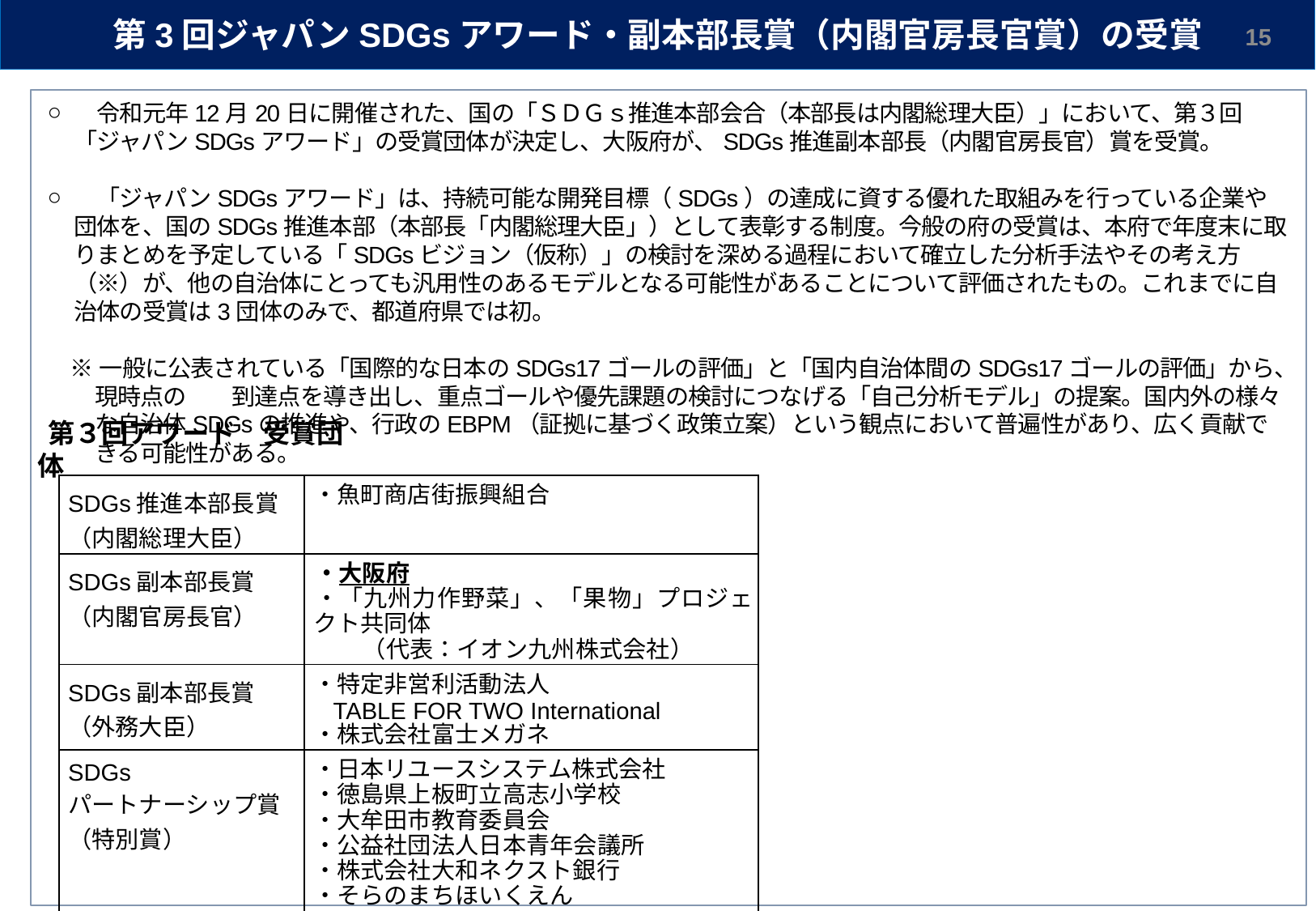

第3回ジャパンSDGsアワード・副本部長賞（内閣官房長官賞）の受賞
15
　令和元年12月20日に開催された、国の「ＳＤＧｓ推進本部会合（本部長は内閣総理大臣）」において、第３回「ジャパンSDGsアワード」の受賞団体が決定し、大阪府が、SDGs推進副本部長（内閣官房長官）賞を受賞。

　「ジャパンSDGsアワード」は、持続可能な開発目標（SDGs）の達成に資する優れた取組みを行っている企業や団体を、国のSDGs推進本部（本部長「内閣総理大臣」）として表彰する制度。今般の府の受賞は、本府で年度末に取りまとめを予定している「SDGsビジョン（仮称）」の検討を深める過程において確立した分析手法やその考え方（※）が、他の自治体にとっても汎用性のあるモデルとなる可能性があることについて評価されたもの。これまでに自治体の受賞は3団体のみで、都道府県では初。

※一般に公表されている「国際的な日本のSDGs17ゴールの評価」と「国内自治体間のSDGs17ゴールの評価」から、現時点の　　到達点を導き出し、重点ゴールや優先課題の検討につなげる「自己分析モデル」の提案。国内外の様々な自治体SDGsの推進や、行政のEBPM（証拠に基づく政策立案）という観点において普遍性があり、広く貢献できる可能性がある。
第３回アワード　受賞団体
| SDGs推進本部長賞 （内閣総理大臣） | ・魚町商店街振興組合 |
| --- | --- |
| SDGs副本部長賞 （内閣官房長官） | ・大阪府 ・「九州力作野菜」、「果物」プロジェクト共同体 　　（代表：イオン九州株式会社） |
| SDGs副本部長賞 （外務大臣） | ・特定非営利活動法人 TABLE FOR TWO International ・株式会社富士メガネ |
| SDGs パートナーシップ賞 （特別賞） | ・日本リユースシステム株式会社 ・徳島県上板町立高志小学校 ・大牟田市教育委員会 ・公益社団法人日本青年会議所 ・株式会社大和ネクスト銀行 ・そらのまちほいくえん |